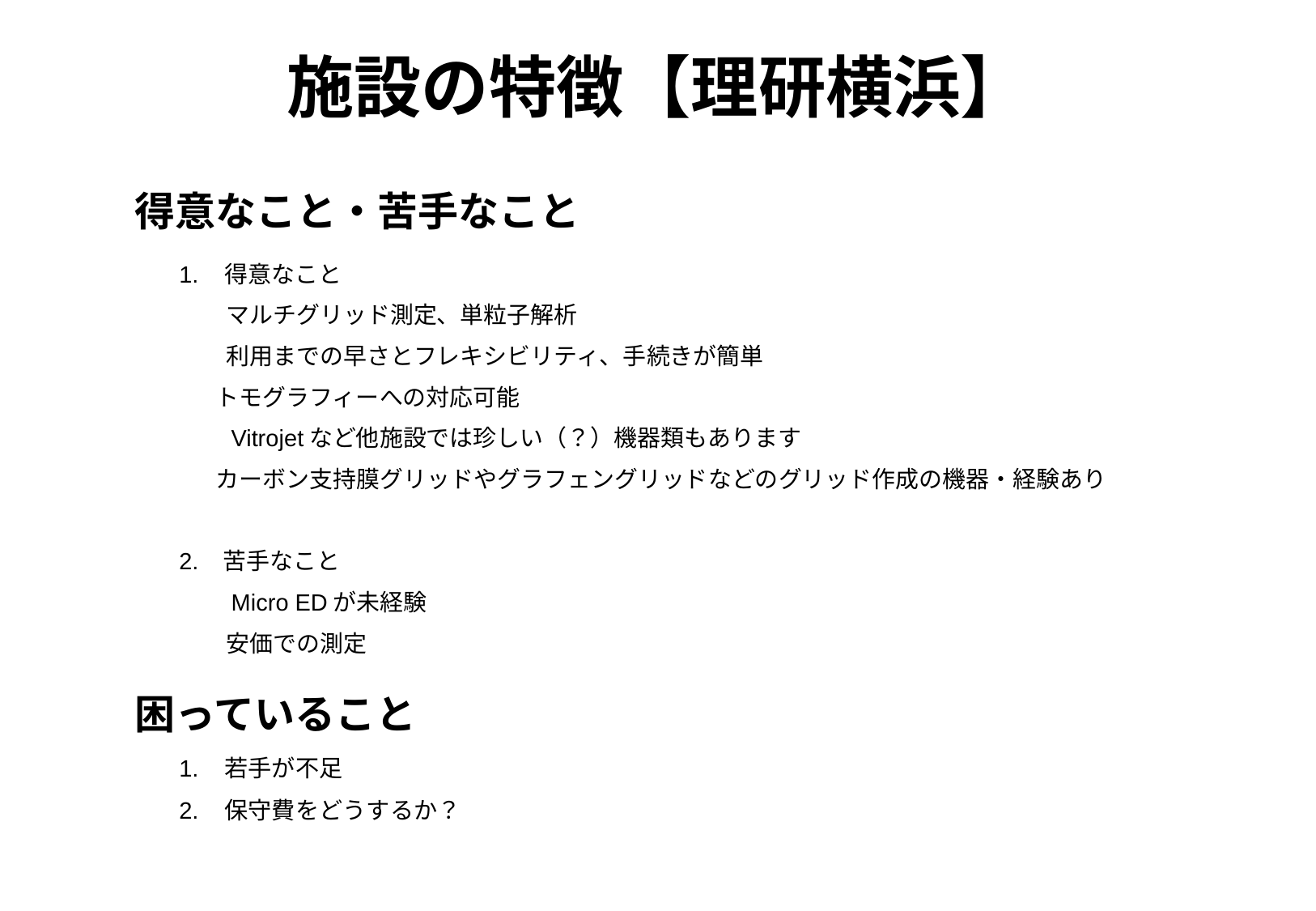

施設の特徴【理研横浜】
得意なこと・苦手なこと
得意なこと
　　マルチグリッド測定、単粒子解析
　　利用までの早さとフレキシビリティ、手続きが簡単
      トモグラフィーへの対応可能
　　Vitrojetなど他施設では珍しい（？）機器類もあります
      カーボン支持膜グリッドやグラフェングリッドなどのグリッド作成の機器・経験あり

2.   苦手なこと
　　Micro EDが未経験
　　安価での測定

困っていること
若手が不足
保守費をどうするか？